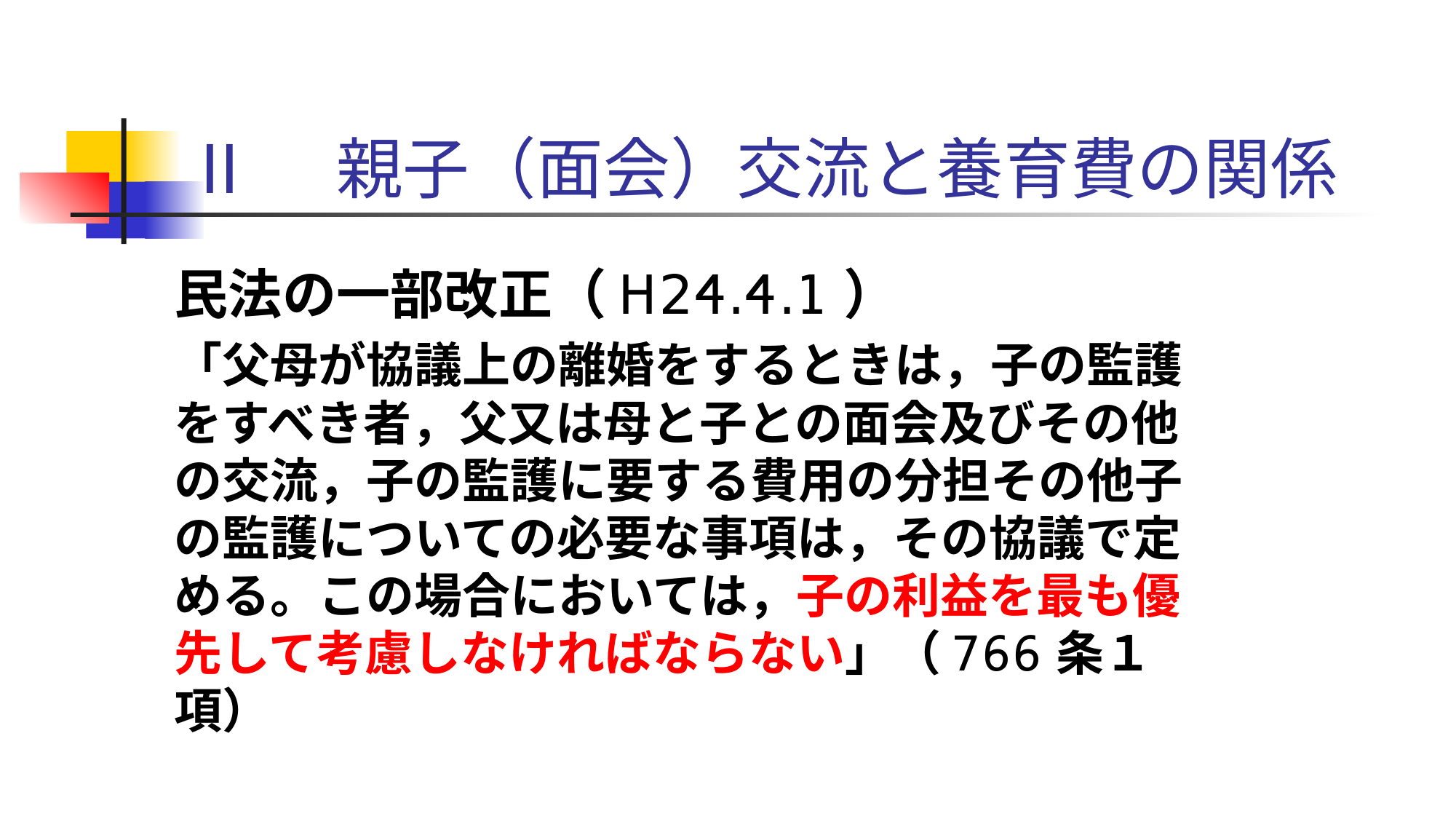

# Ⅱ　親子（面会）交流と養育費の関係
民法の一部改正（H24.4.1）
「父母が協議上の離婚をするときは，子の監護をすべき者，父又は母と子との面会及びその他の交流，子の監護に要する費用の分担その他子の監護についての必要な事項は，その協議で定める。この場合においては，子の利益を最も優先して考慮しなければならない」（766条１項）